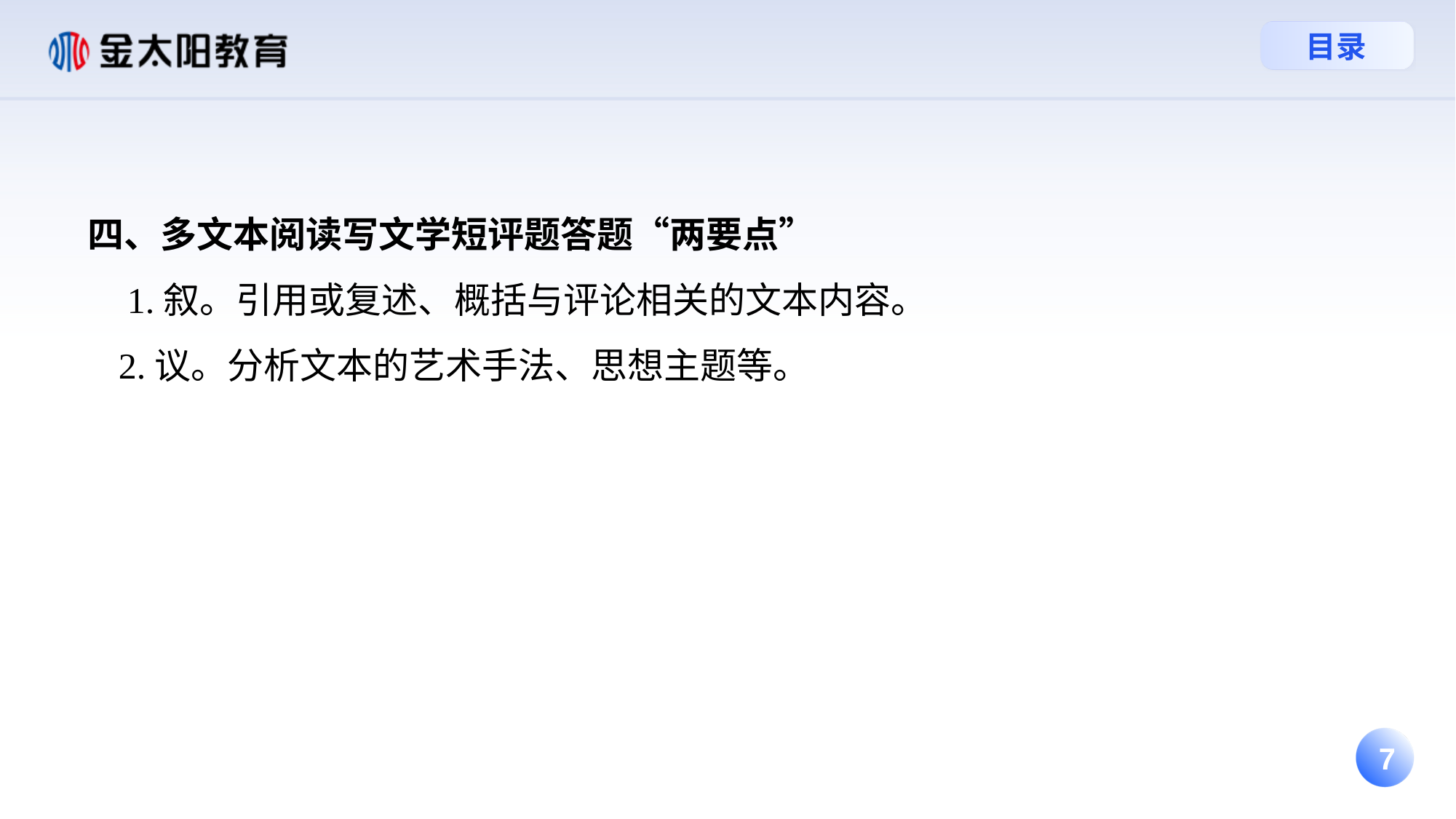

四、多文本阅读写文学短评题答题“两要点”
　　1.叙。引用或复述、概括与评论相关的文本内容。
        2.议。分析文本的艺术手法、思想主题等。